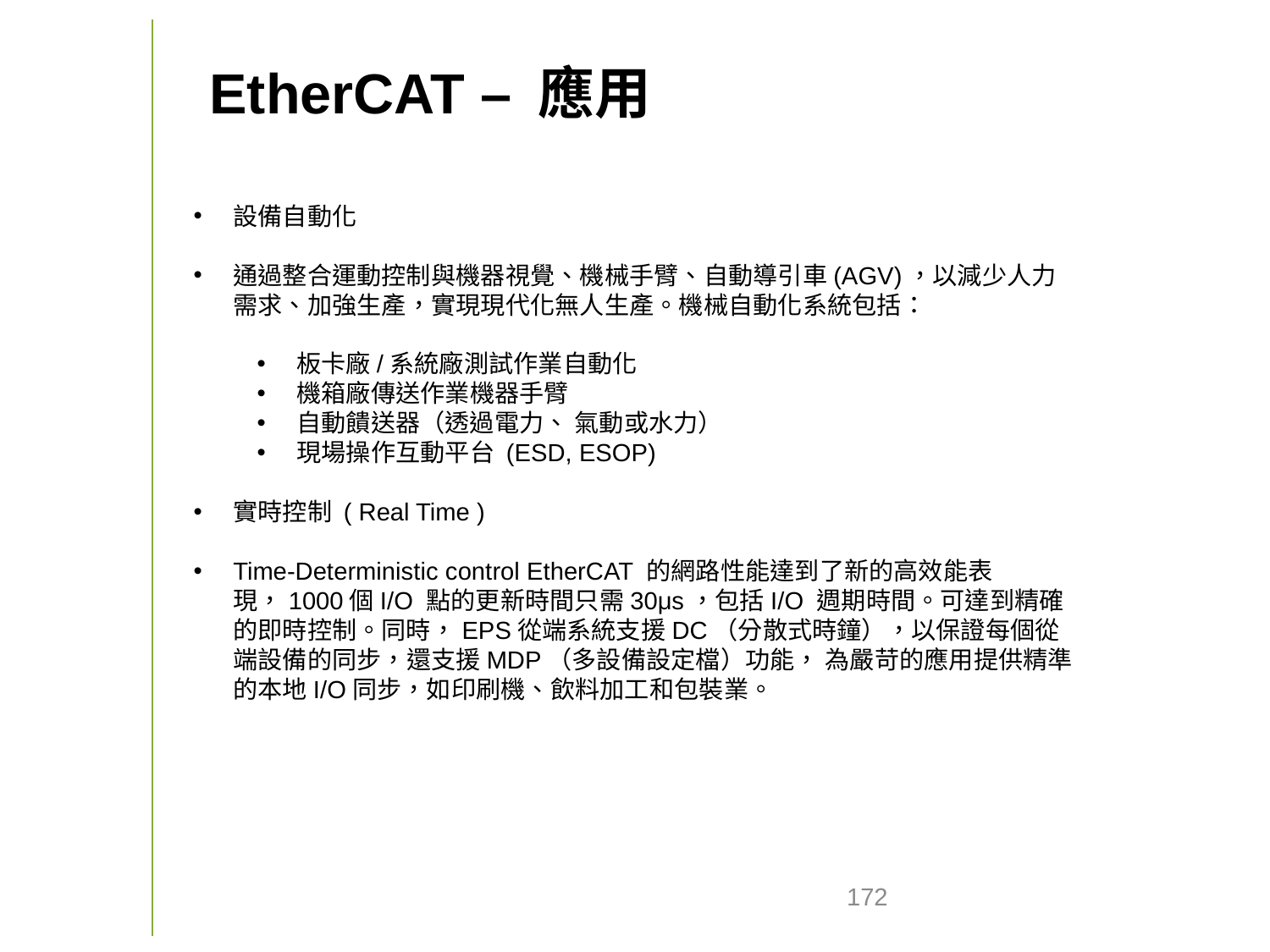

# EtherCAT – 應用
設備自動化

通過整合運動控制與機器視覺、機械手臂、自動導引車(AGV)，以減少人力需求、加強生產，實現現代化無人生產。機械自動化系統包括：

板卡廠/系統廠測試作業自動化
機箱廠傳送作業機器手臂
自動饋送器（透過電力、 氣動或水力）
現場操作互動平台 (ESD, ESOP)

實時控制 ( Real Time )

Time-Deterministic control EtherCAT 的網路性能達到了新的高效能表現，1000個I/O 點的更新時間只需30μs，包括I/O 週期時間。可達到精確的即時控制。同時，EPS從端系統支援DC（分散式時鐘），以保證每個從端設備的同步，還支援MDP（多設備設定檔）功能， 為嚴苛的應用提供精準的本地I/O同步，如印刷機、飲料加工和包裝業。
172